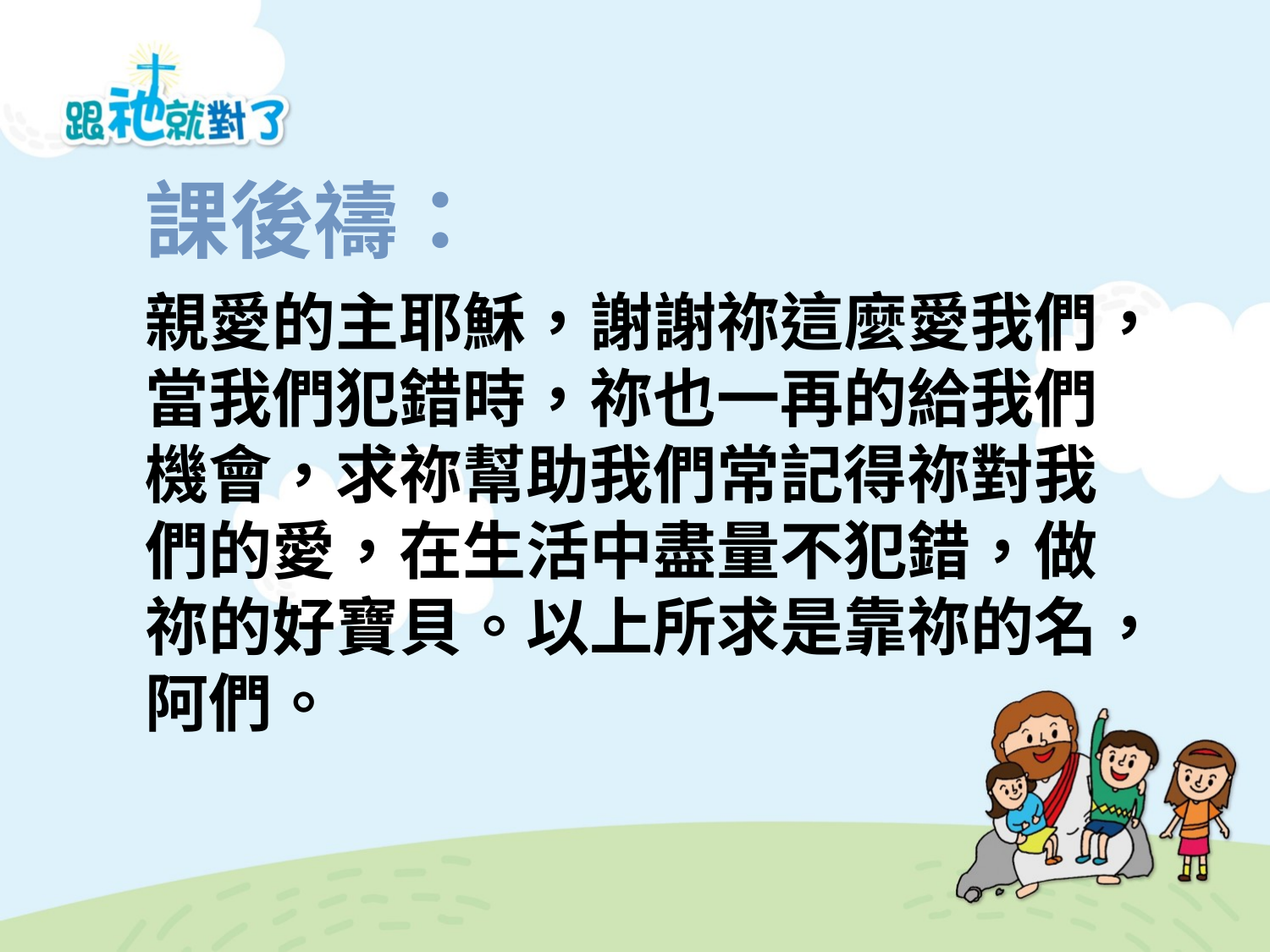

課後禱：
親愛的主耶穌，謝謝祢這麼愛我們，當我們犯錯時，祢也一再的給我們機會，求祢幫助我們常記得祢對我們的愛，在生活中盡量不犯錯，做祢的好寶貝。以上所求是靠祢的名，阿們。